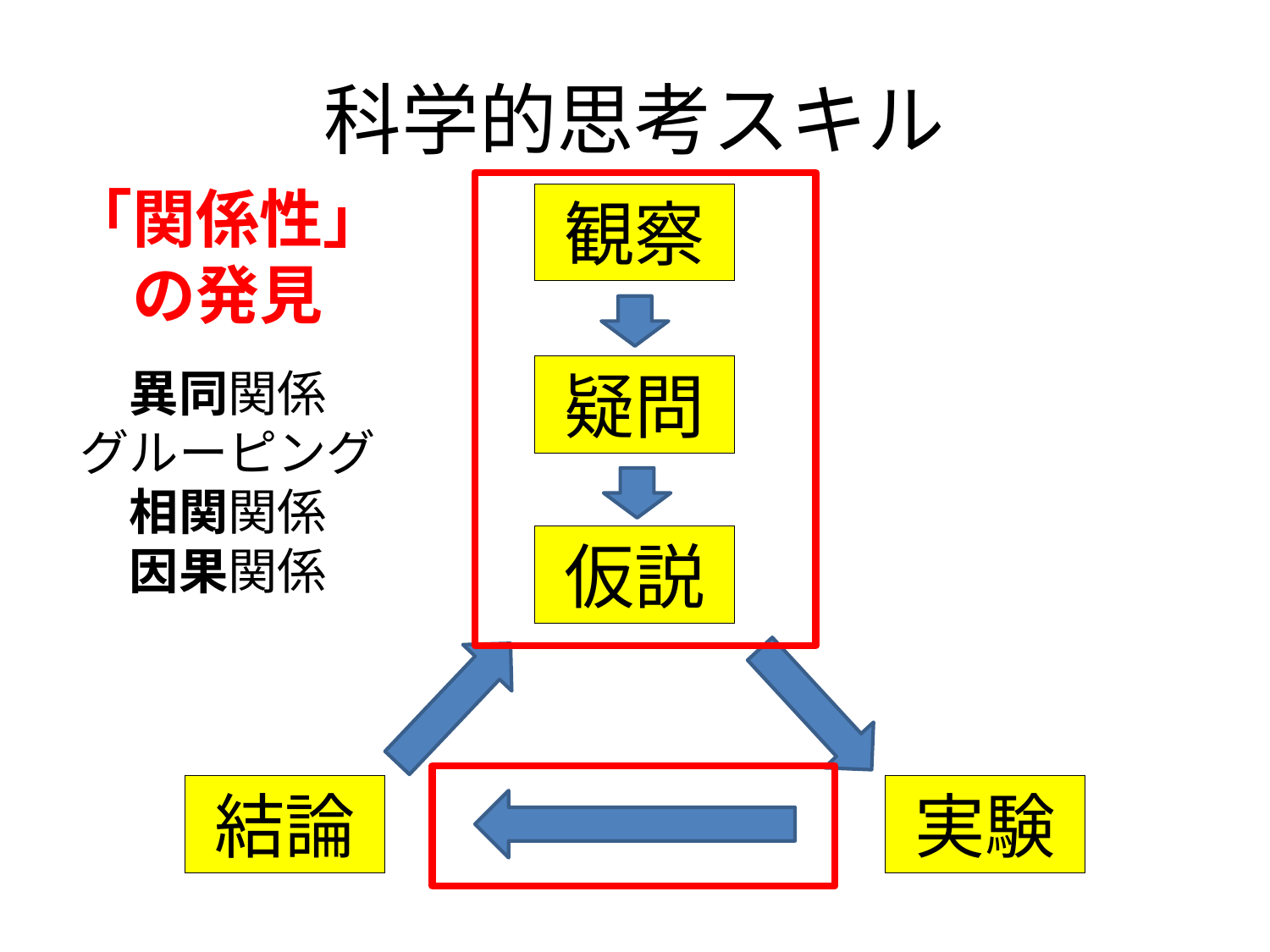

# 科学的思考スキル
「関係性」
の発見

観察

異同関係
グルーピング
相関関係
因果関係
疑問

仮説

結論
実験